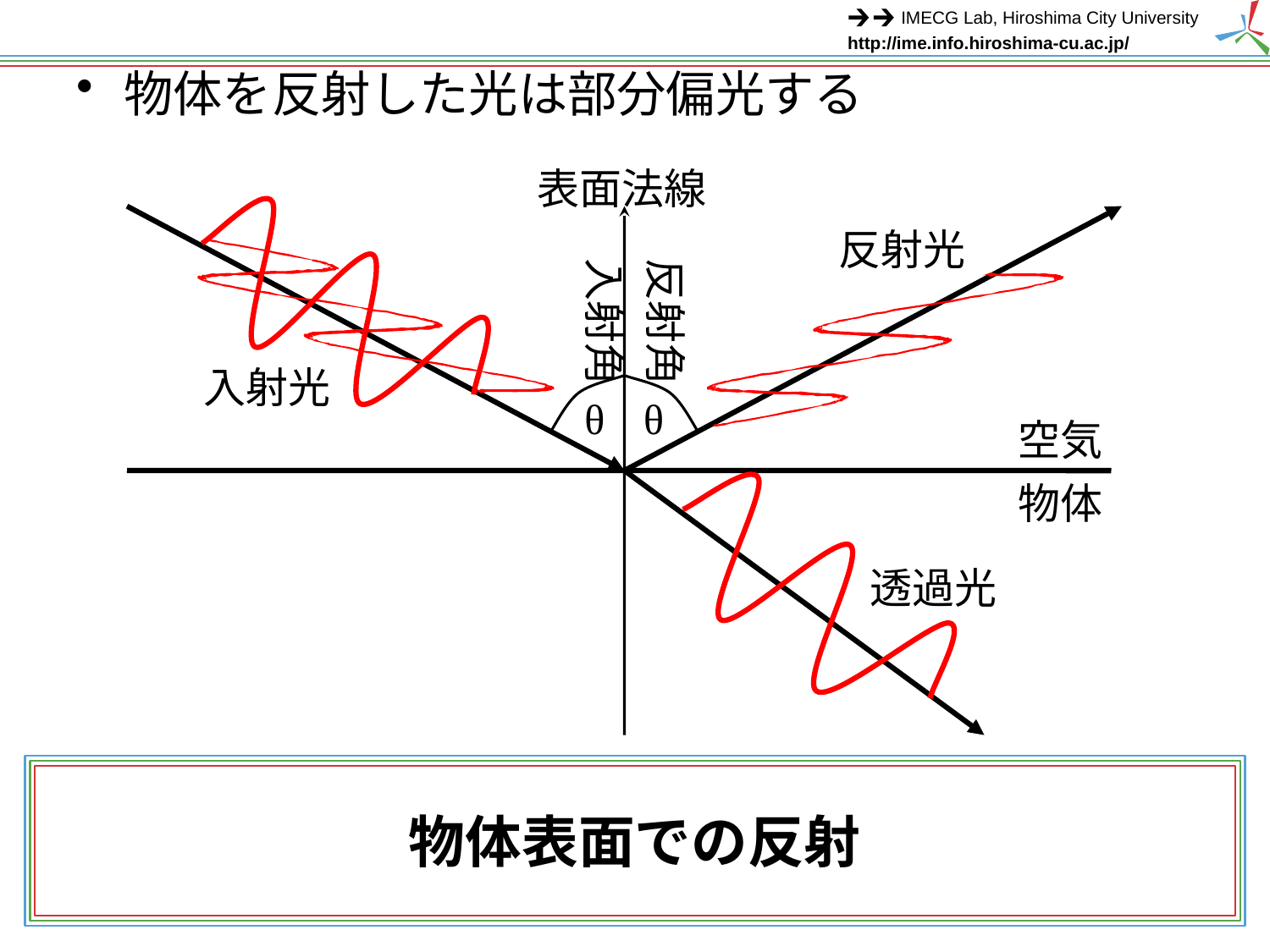

物体を反射した光は部分偏光する
表面法線

反射光

入射角
反射角

入射光

θ
θ
空気

物体

透過光
# 物体表面での反射